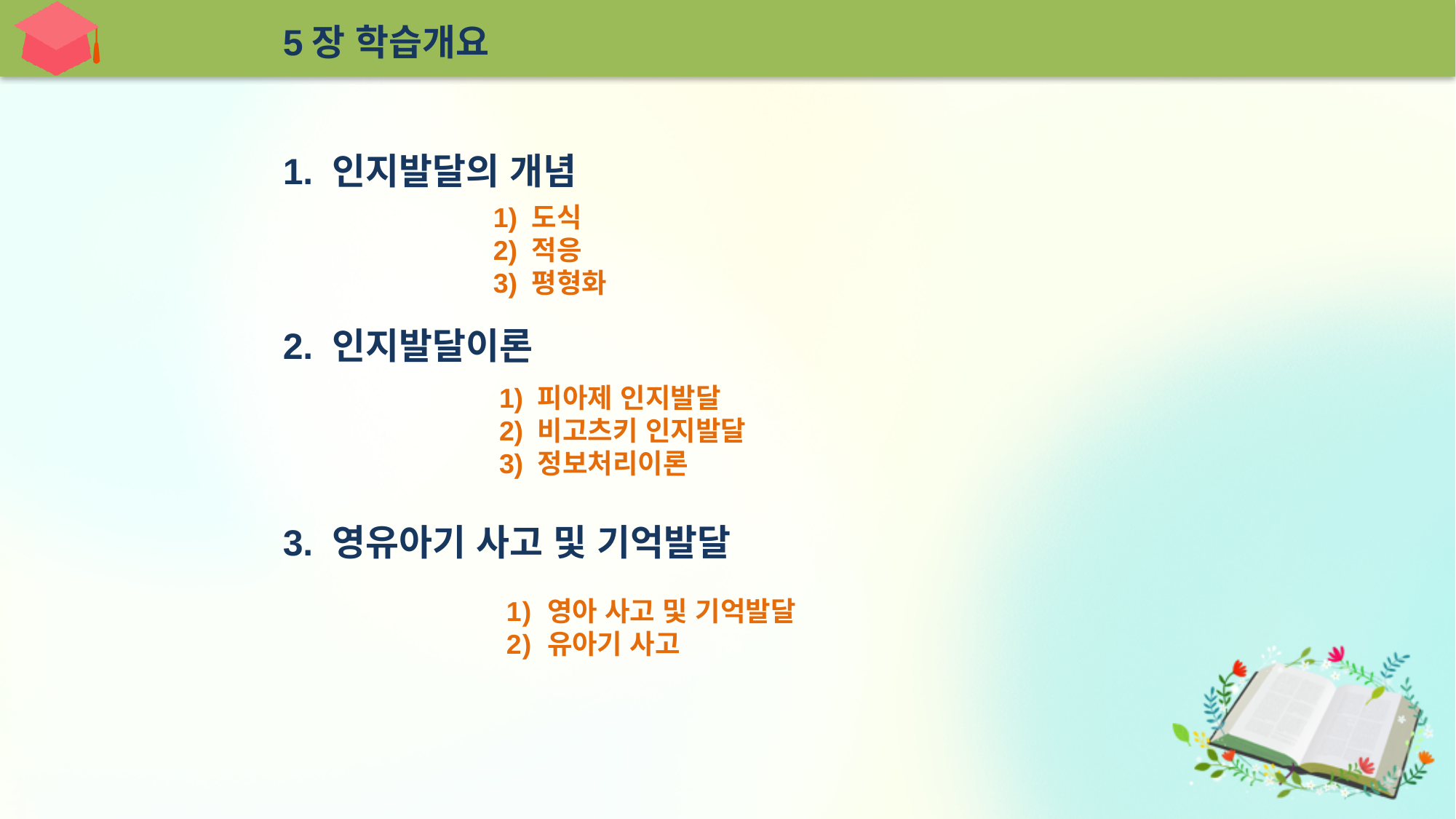

5장 학습개요
1. 인지발달의 개념

2. 인지발달이론

3. 영유아기 사고 및 기억발달

1) 도식
2) 적응
3) 평형화
1) 피아제 인지발달
2) 비고츠키 인지발달
3) 정보처리이론

영아 사고 및 기억발달
유아기 사고